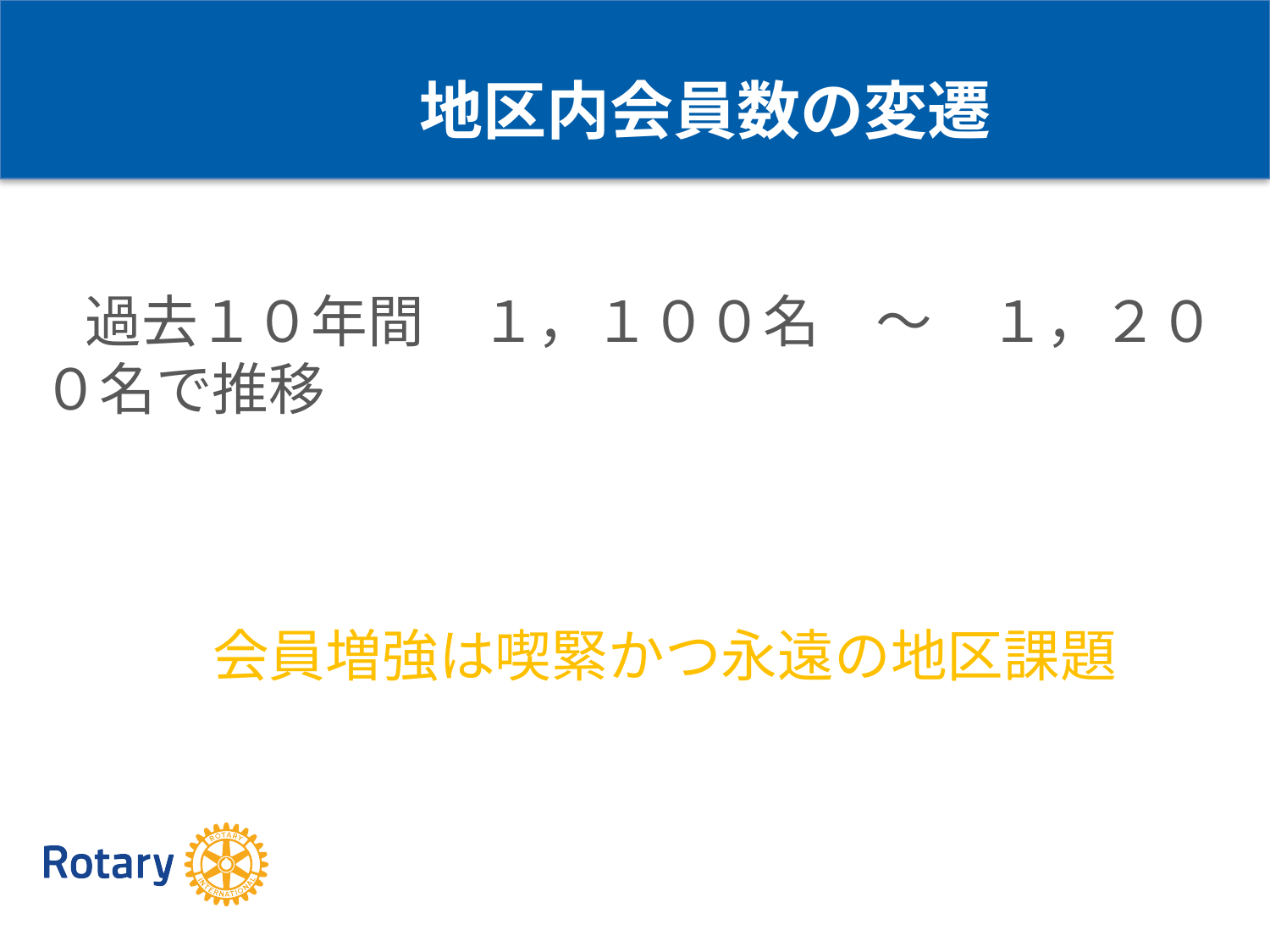

地区内会員数の変遷

　過去１０年間　１，１００名　～　１，２００名で推移

　　　会員増強は喫緊かつ永遠の地区課題